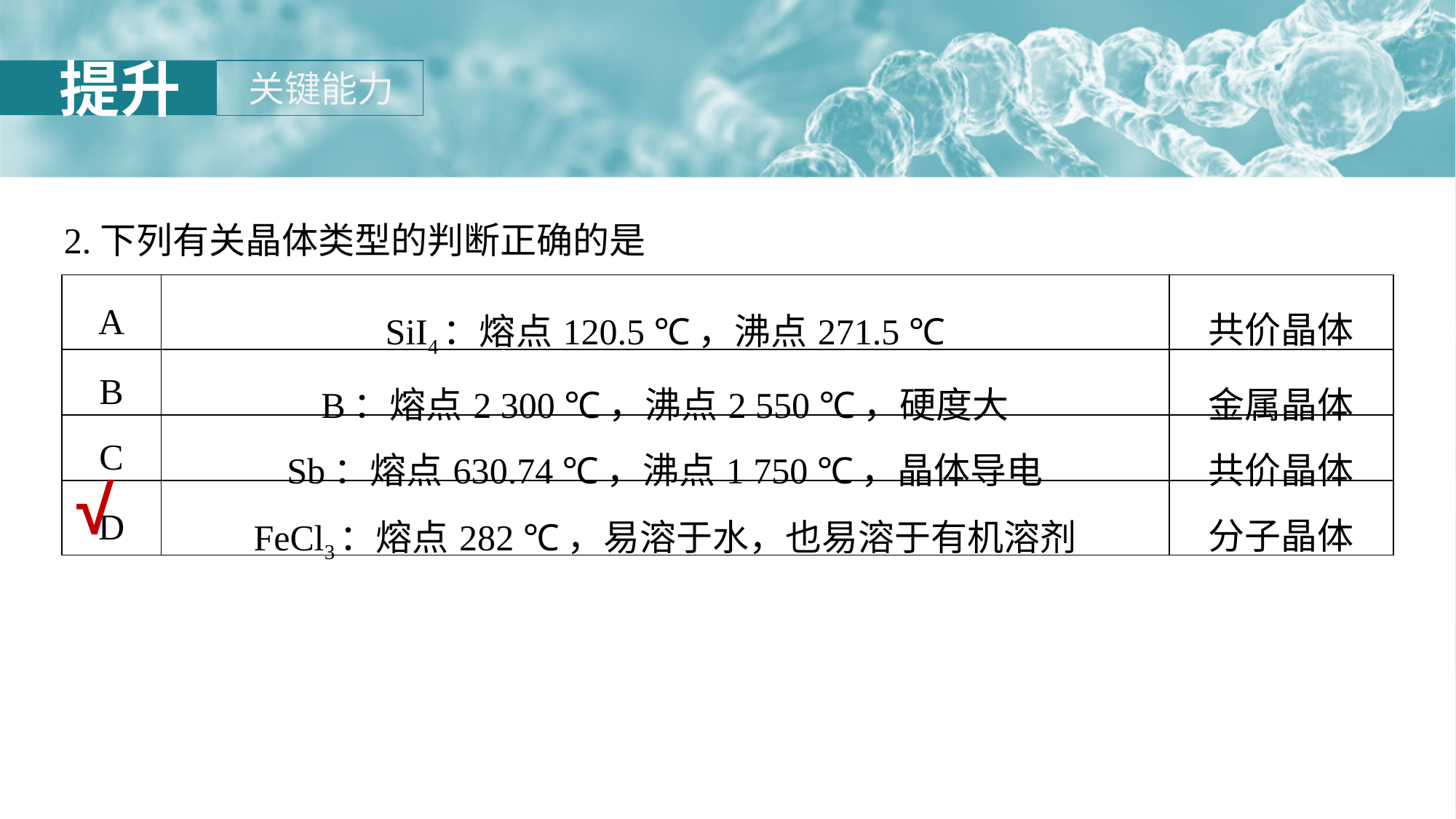

2.下列有关晶体类型的判断正确的是
| A | SiI4：熔点120.5 ℃，沸点271.5 ℃ | 共价晶体 |
| --- | --- | --- |
| B | B：熔点2 300 ℃，沸点2 550 ℃，硬度大 | 金属晶体 |
| C | Sb：熔点630.74 ℃，沸点1 750 ℃，晶体导电 | 共价晶体 |
| D | FeCl3：熔点282 ℃，易溶于水，也易溶于有机溶剂 | 分子晶体 |
√